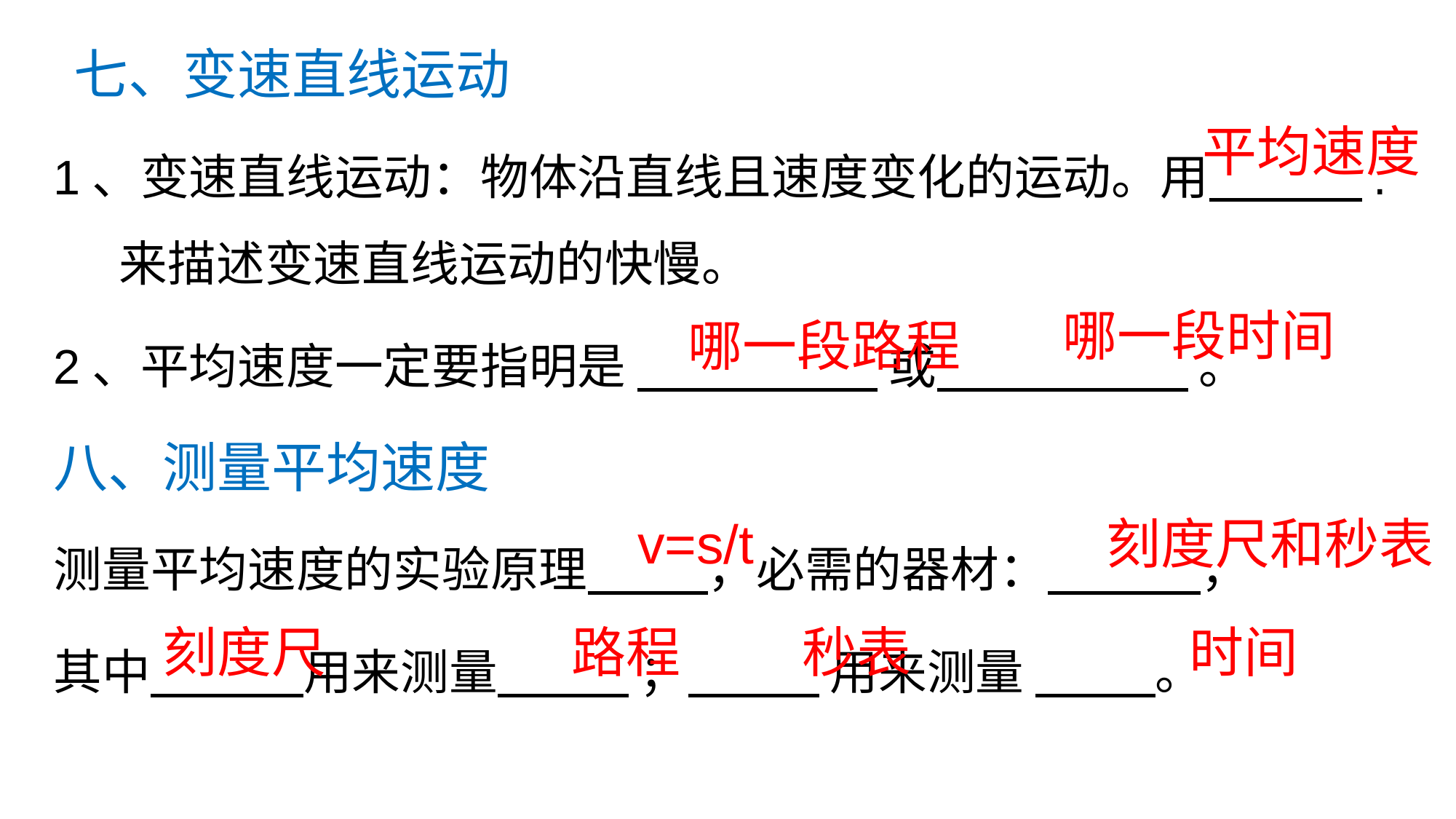

七、变速直线运动
1、变速直线运动：物体沿直线且速度变化的运动。用              .    来描述变速直线运动的快慢。
2、平均速度一定要指明是                        或                        。
平均速度
哪一段时间
哪一段路程
八、测量平均速度
测量平均速度的实验原理           ，必需的器材：              ，
其中              用来测量             ；             用来测量            。
v=s/t
刻度尺和秒表
刻度尺
路程
秒表
时间